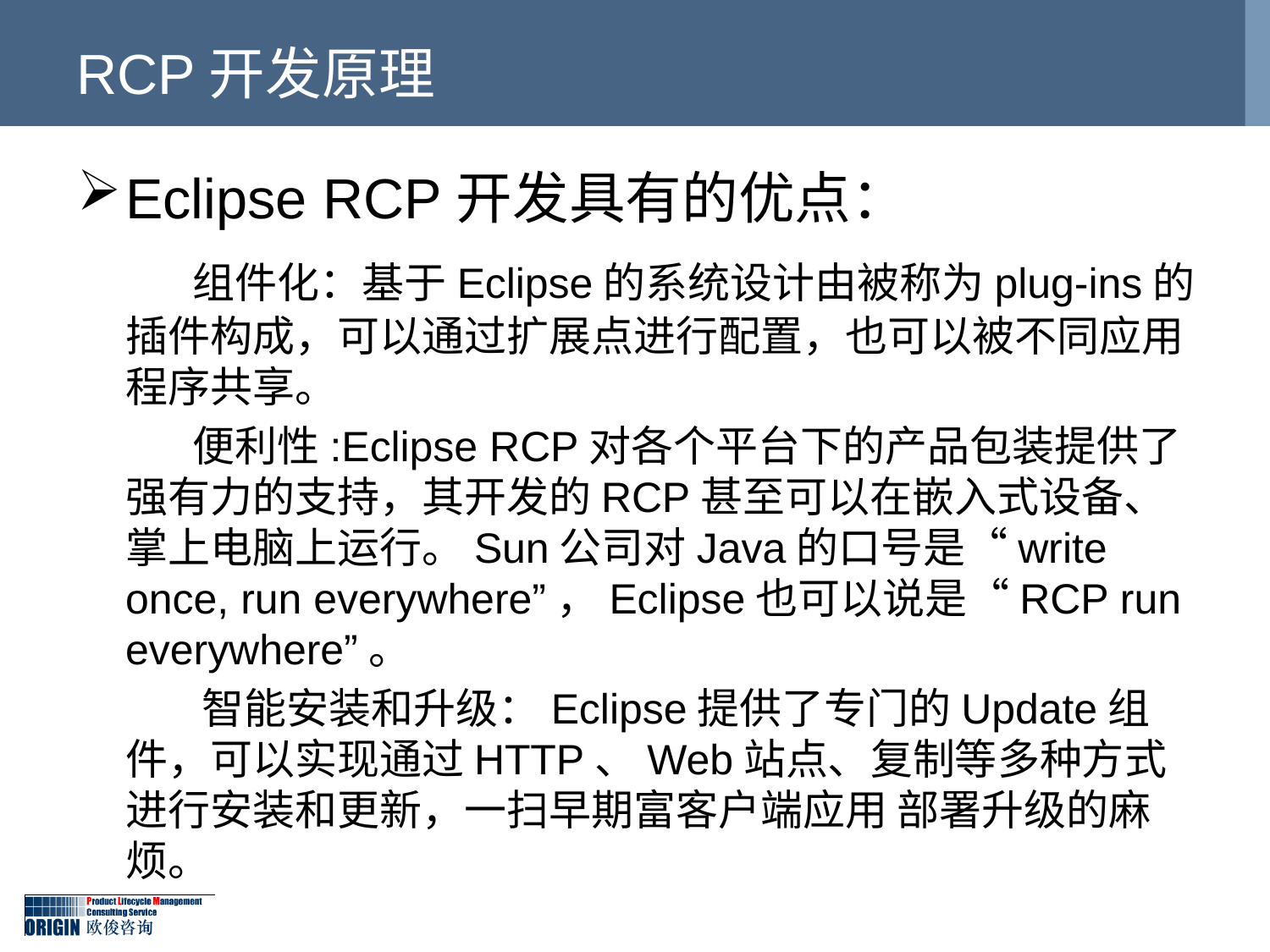

# RCP开发原理
Eclipse RCP开发具有的优点：
        组件化：基于Eclipse的系统设计由被称为plug-ins的插件构成，可以通过扩展点进行配置，也可以被不同应用程序共享。
           便利性:Eclipse RCP对各个平台下的产品包装提供了强有力的支持，其开发的RCP甚至可以在嵌入式设备、掌上电脑上运行。Sun公司对Java的口号是“write once, run everywhere”，Eclipse也可以说是“RCP run everywhere”。
            智能安装和升级：Eclipse提供了专门的Update组件，可以实现通过HTTP、Web站点、复制等多种方式进行安装和更新，一扫早期富客户端应用 部署升级的麻烦。